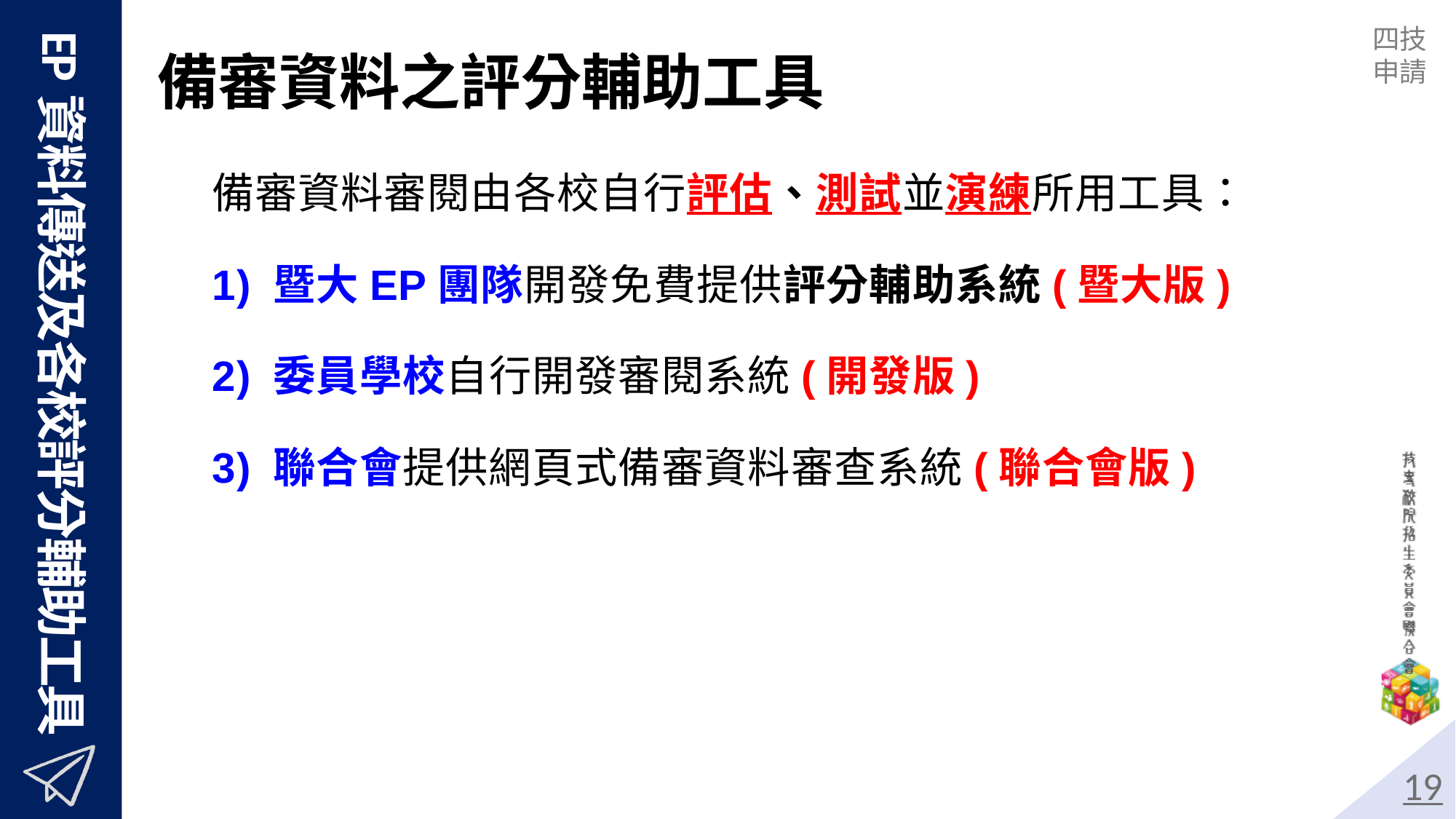

備審資料之評分輔助工具
備審資料審閱由各校自行評估、測試並演練所用工具：
暨大EP團隊開發免費提供評分輔助系統(暨大版)
委員學校自行開發審閱系統(開發版)
聯合會提供網頁式備審資料審查系統(聯合會版)
19